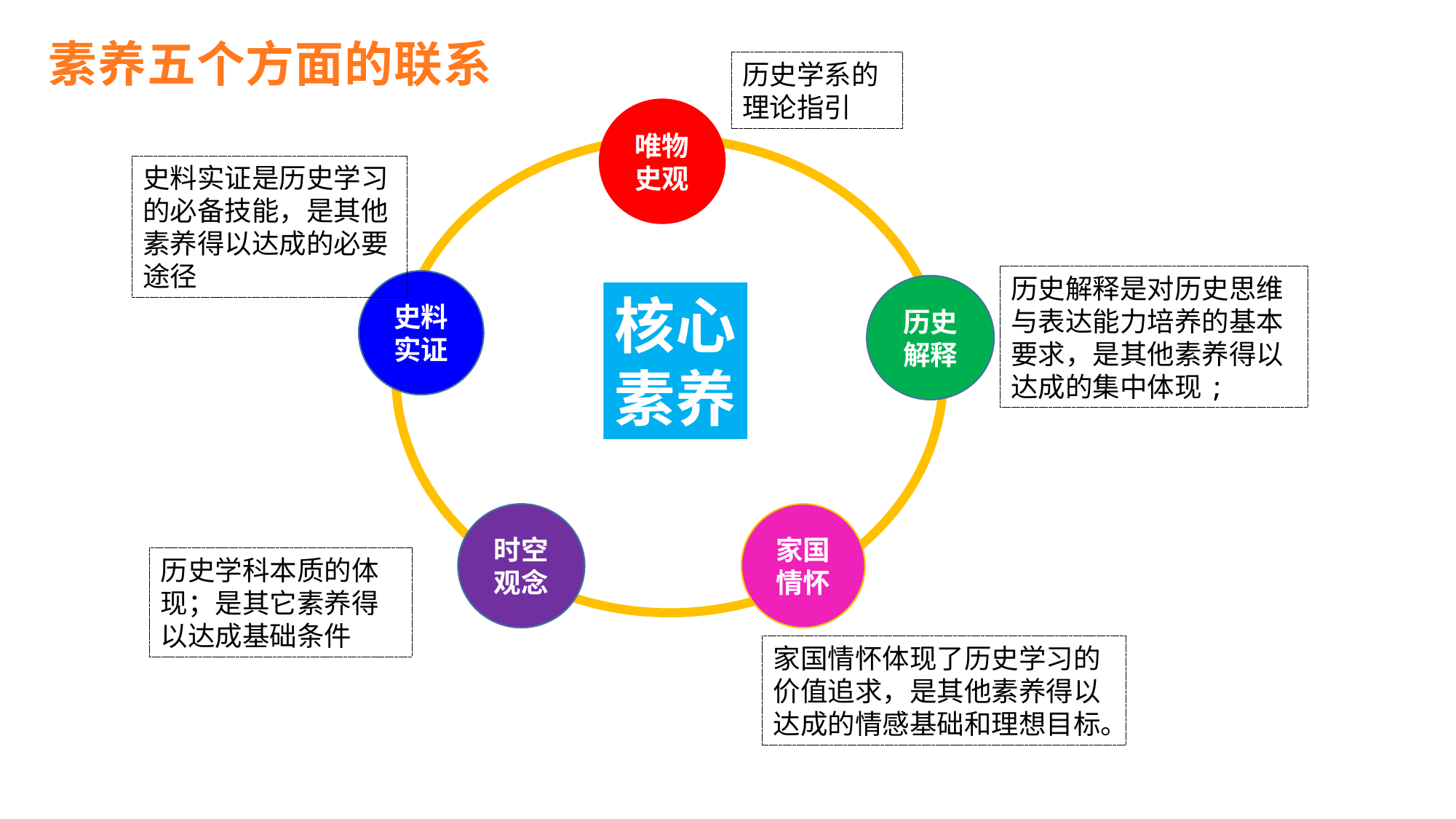

素养五个方面的联系
历史学系的理论指引
唯物史观

史料实证是历史学习的必备技能，是其他素养得以达成的必要途径
历史解释是对历史思维与表达能力培养的基本要求，是其他素养得以达成的集中体现;
史料实证
历史解释
核心
素养
时空观念
家国情怀
历史学科本质的体现；是其它素养得以达成基础条件
家国情怀体现了历史学习的价值追求，是其他素养得以达成的情感基础和理想目标。